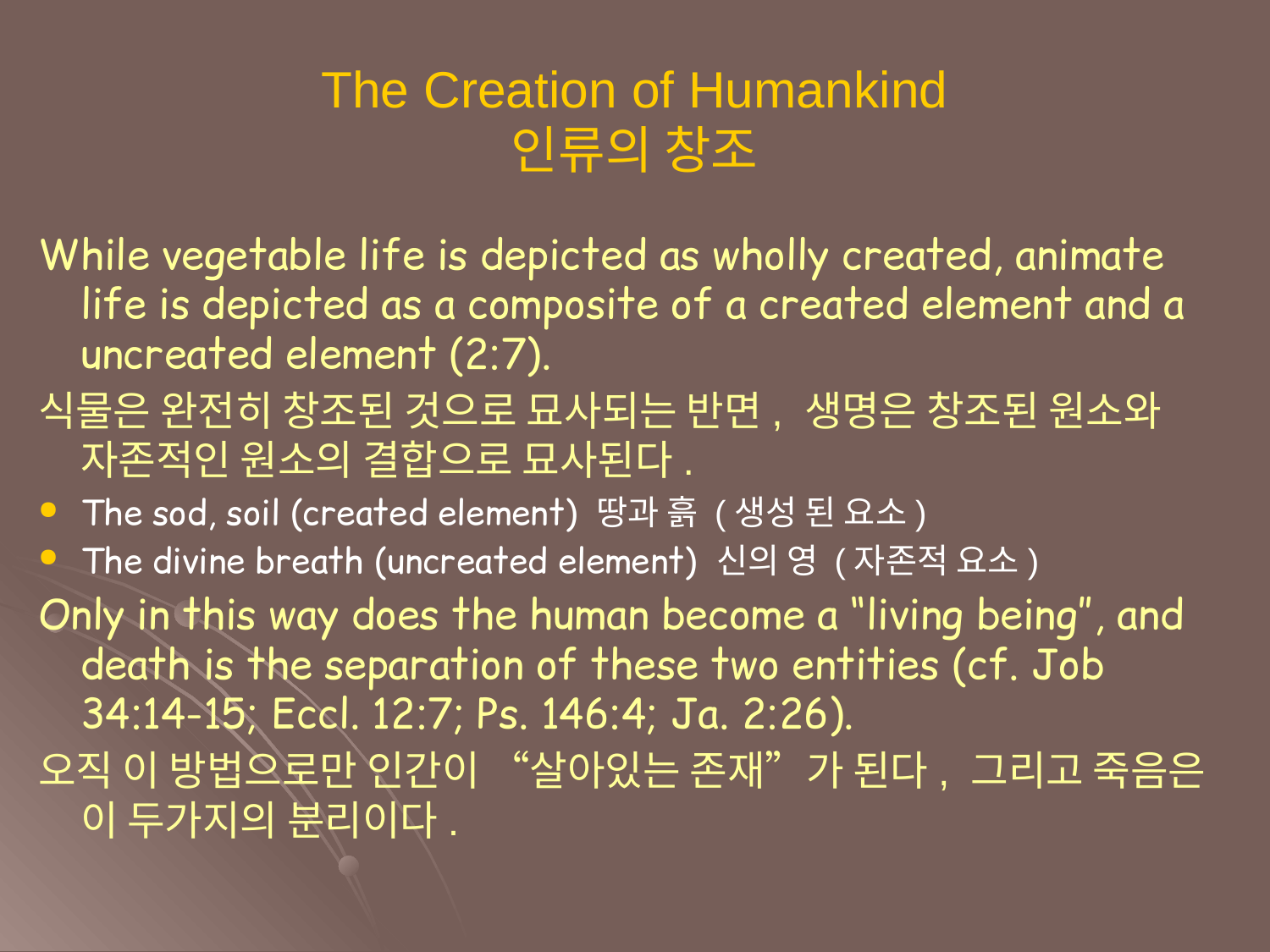

The Creation of Humankind
인류의 창조
While vegetable life is depicted as wholly created, animate life is depicted as a composite of a created element and a uncreated element (2:7).
식물은 완전히 창조된 것으로 묘사되는 반면, 생명은 창조된 원소와 자존적인 원소의 결합으로 묘사된다.
The sod, soil (created element) 땅과 흙 (생성 된 요소)
The divine breath (uncreated element) 신의 영 (자존적 요소)
Only in this way does the human become a “living being”, and death is the separation of these two entities (cf. Job 34:14-15; Eccl. 12:7; Ps. 146:4; Ja. 2:26).
오직 이 방법으로만 인간이 “살아있는 존재”가 된다, 그리고 죽음은 이 두가지의 분리이다.